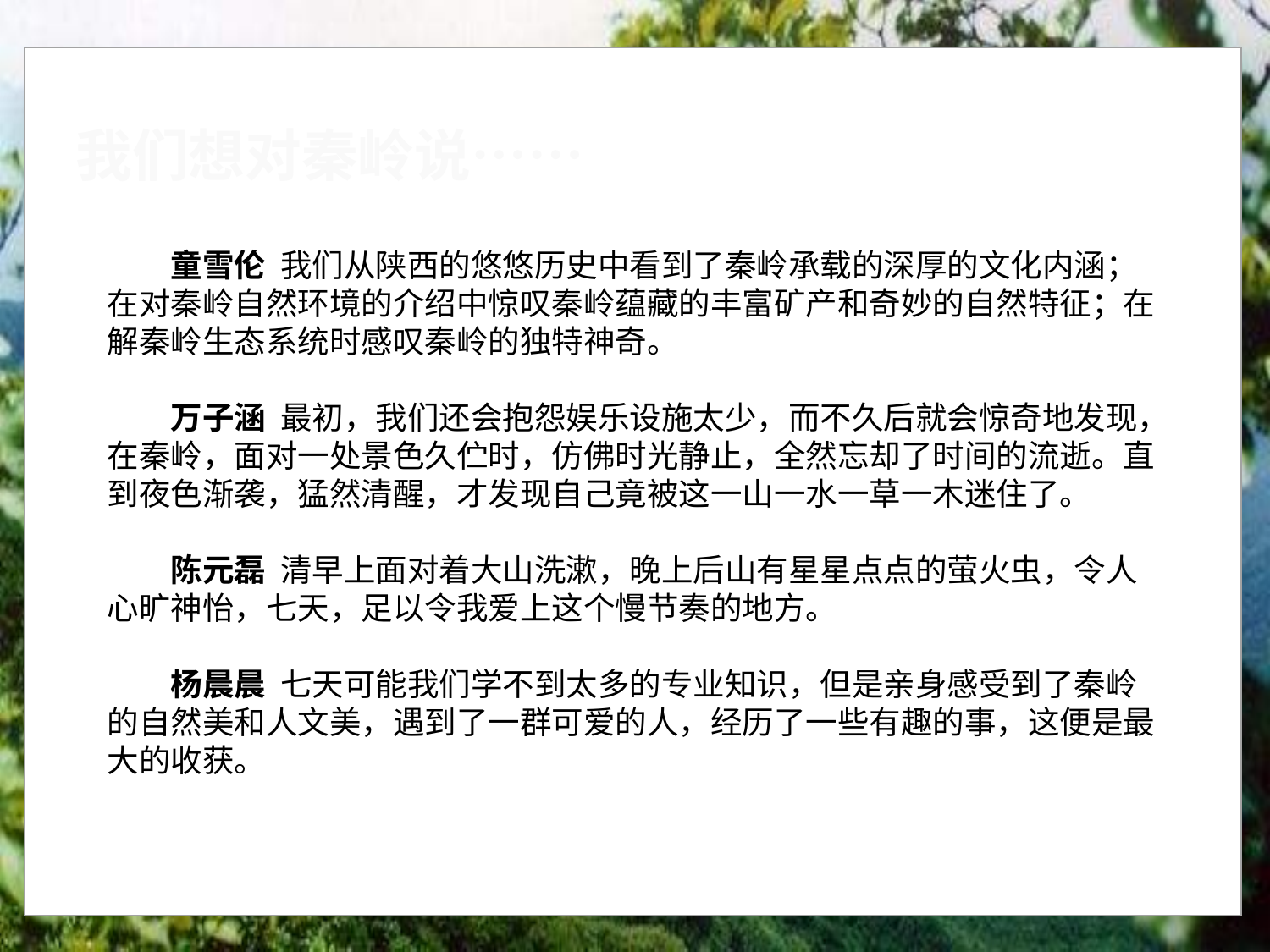

我们想对秦岭说……
童雪伦  我们从陕西的悠悠历史中看到了秦岭承载的深厚的文化内涵；在对秦岭自然环境的介绍中惊叹秦岭蕴藏的丰富矿产和奇妙的自然特征；在解秦岭生态系统时感叹秦岭的独特神奇。

万子涵  最初，我们还会抱怨娱乐设施太少，而不久后就会惊奇地发现，在秦岭，面对一处景色久伫时，仿佛时光静止，全然忘却了时间的流逝。直到夜色渐袭，猛然清醒，才发现自己竟被这一山一水一草一木迷住了。

陈元磊  清早上面对着大山洗漱，晚上后山有星星点点的萤火虫，令人心旷神怡，七天，足以令我爱上这个慢节奏的地方。

杨晨晨  七天可能我们学不到太多的专业知识，但是亲身感受到了秦岭的自然美和人文美，遇到了一群可爱的人，经历了一些有趣的事，这便是最大的收获。